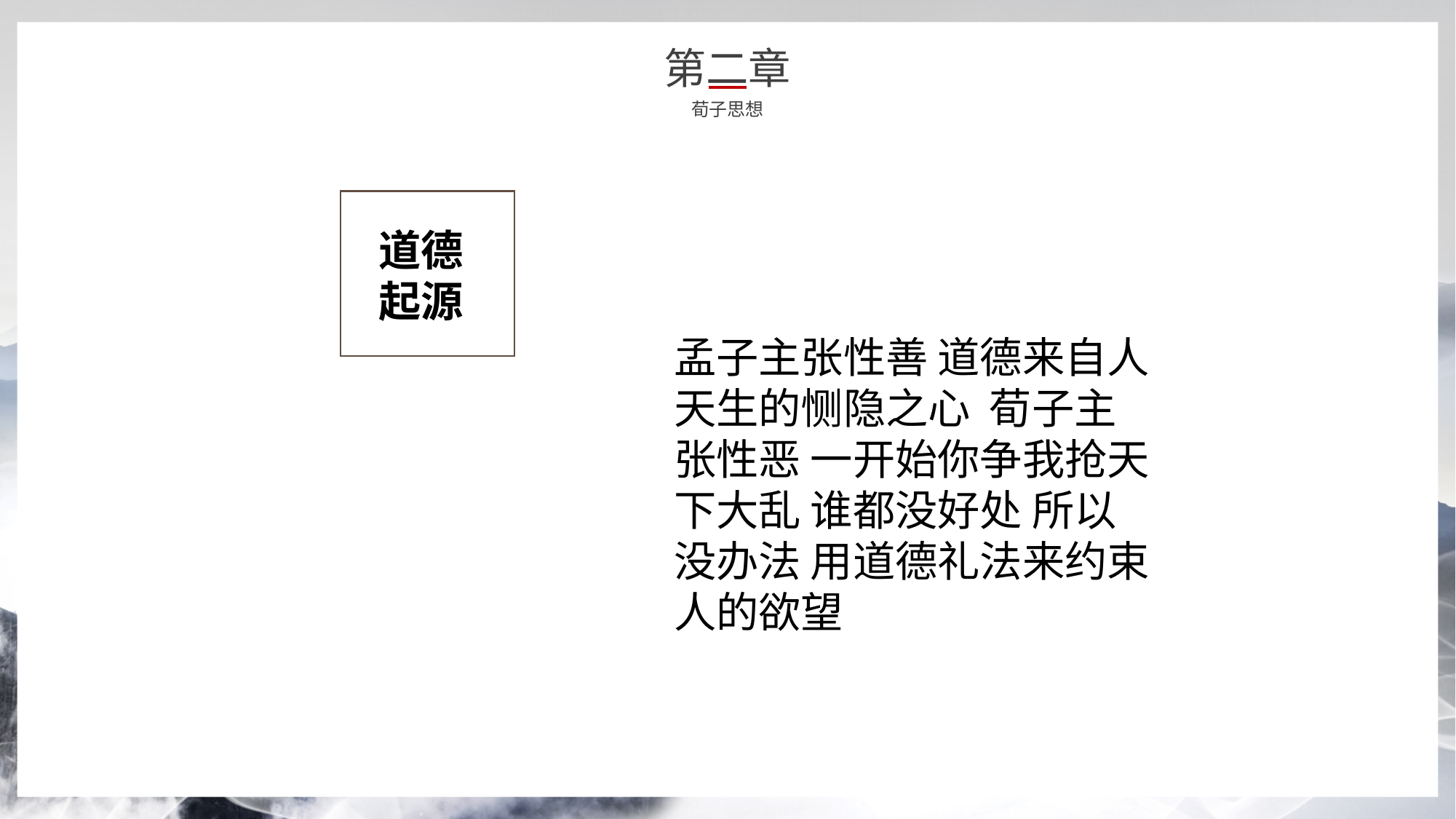

第二章
荀子思想

道德起源
孟子主张性善 道德来自人天生的恻隐之心  荀子主张性恶 一开始你争我抢天下大乱 谁都没好处 所以没办法 用道德礼法来约束人的欲望